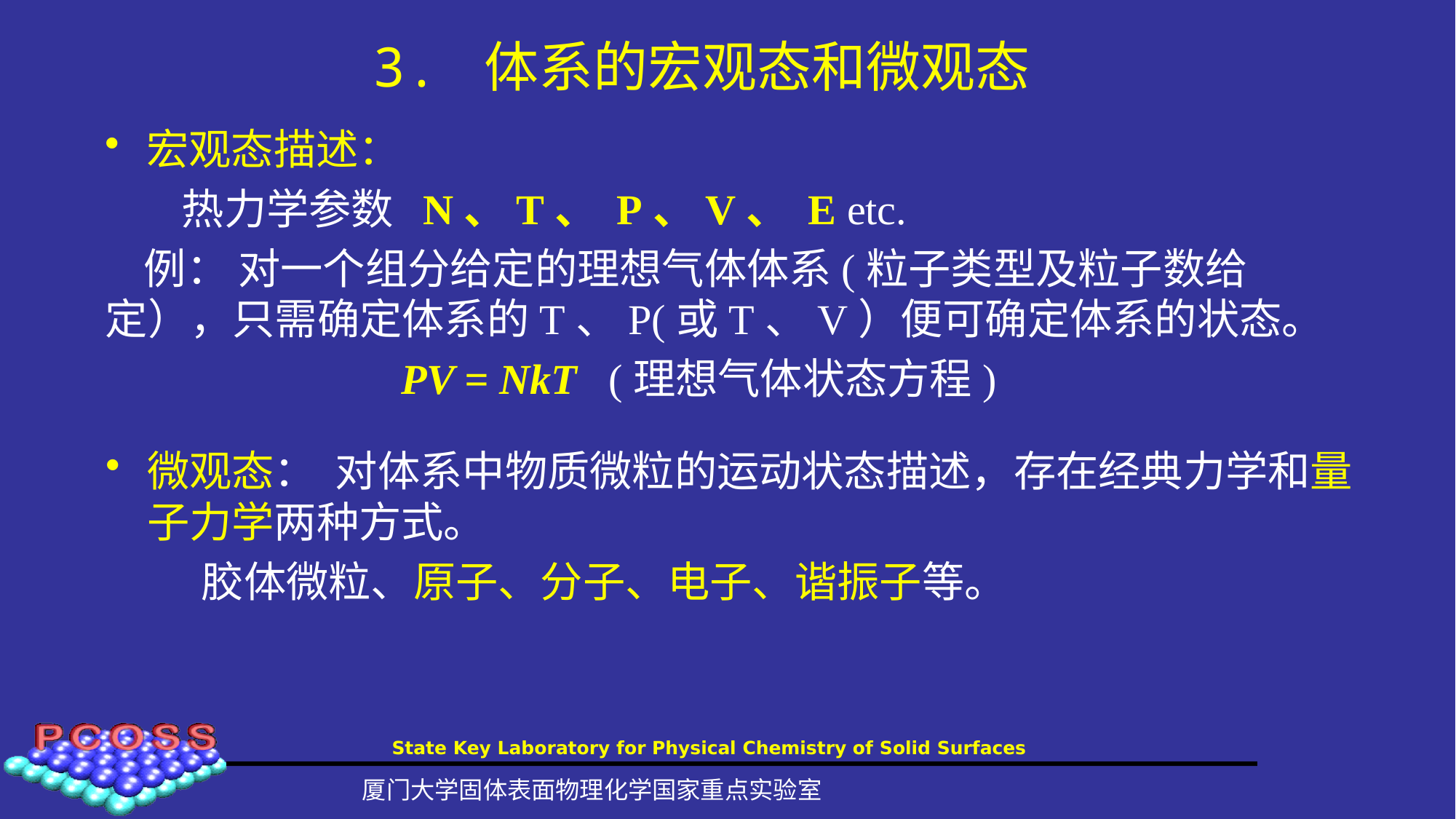

# 3. 体系的宏观态和微观态
宏观态描述：
       热力学参数  N、T、 P、V、 E etc.
   例： 对一个组分给定的理想气体体系(粒子类型及粒子数给定），只需确定体系的T、P(或T、V）便可确定体系的状态。
                            PV = NkT   (理想气体状态方程)
微观态：  对体系中物质微粒的运动状态描述，存在经典力学和量子力学两种方式。
         胶体微粒、原子、分子、电子、谐振子等。